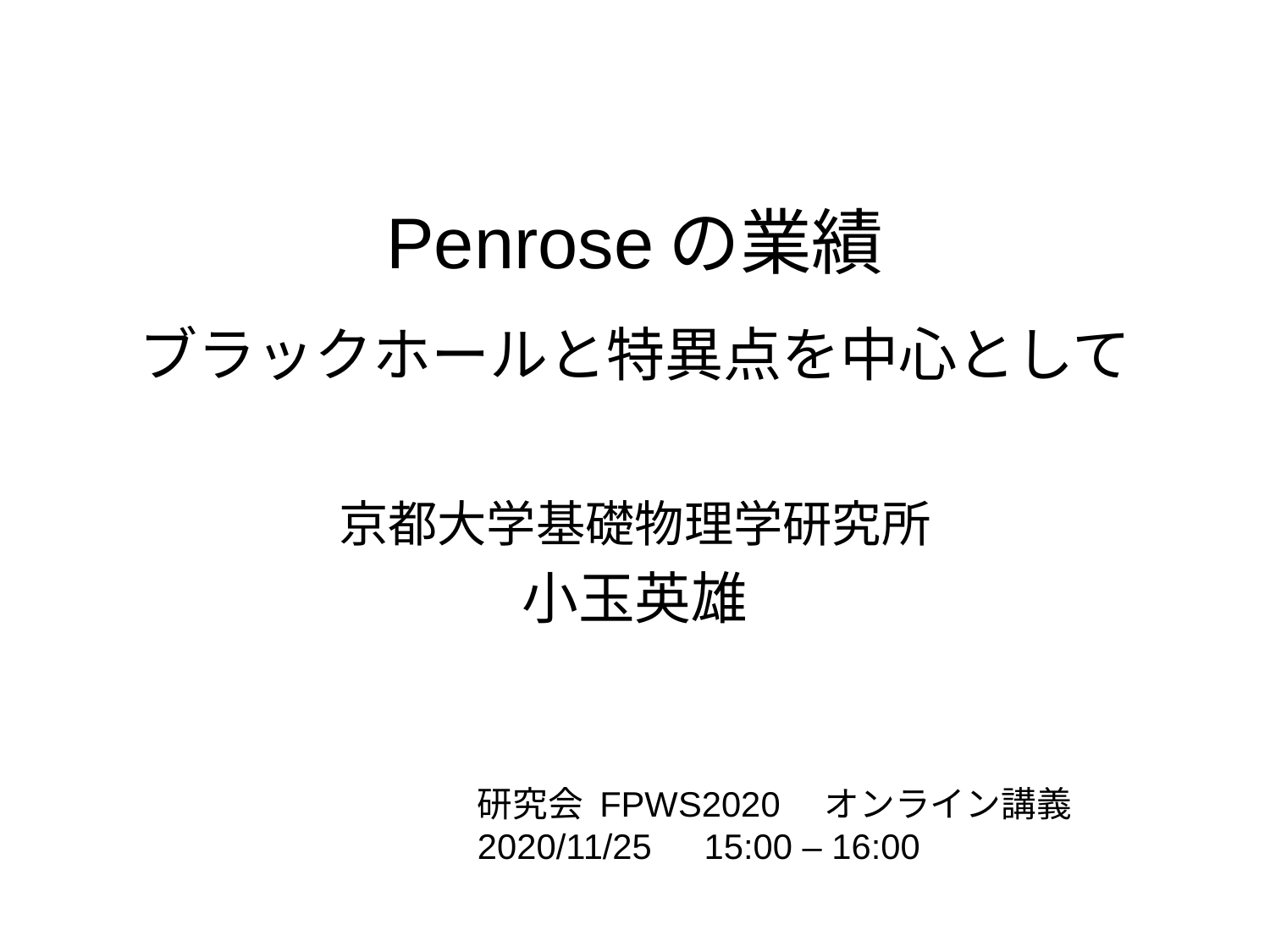

# Penroseの業績 ブラックホールと特異点を中心として
京都大学基礎物理学研究所
小玉英雄
研究会 FPWS2020　オンライン講義
2020/11/25　15:00 – 16:00